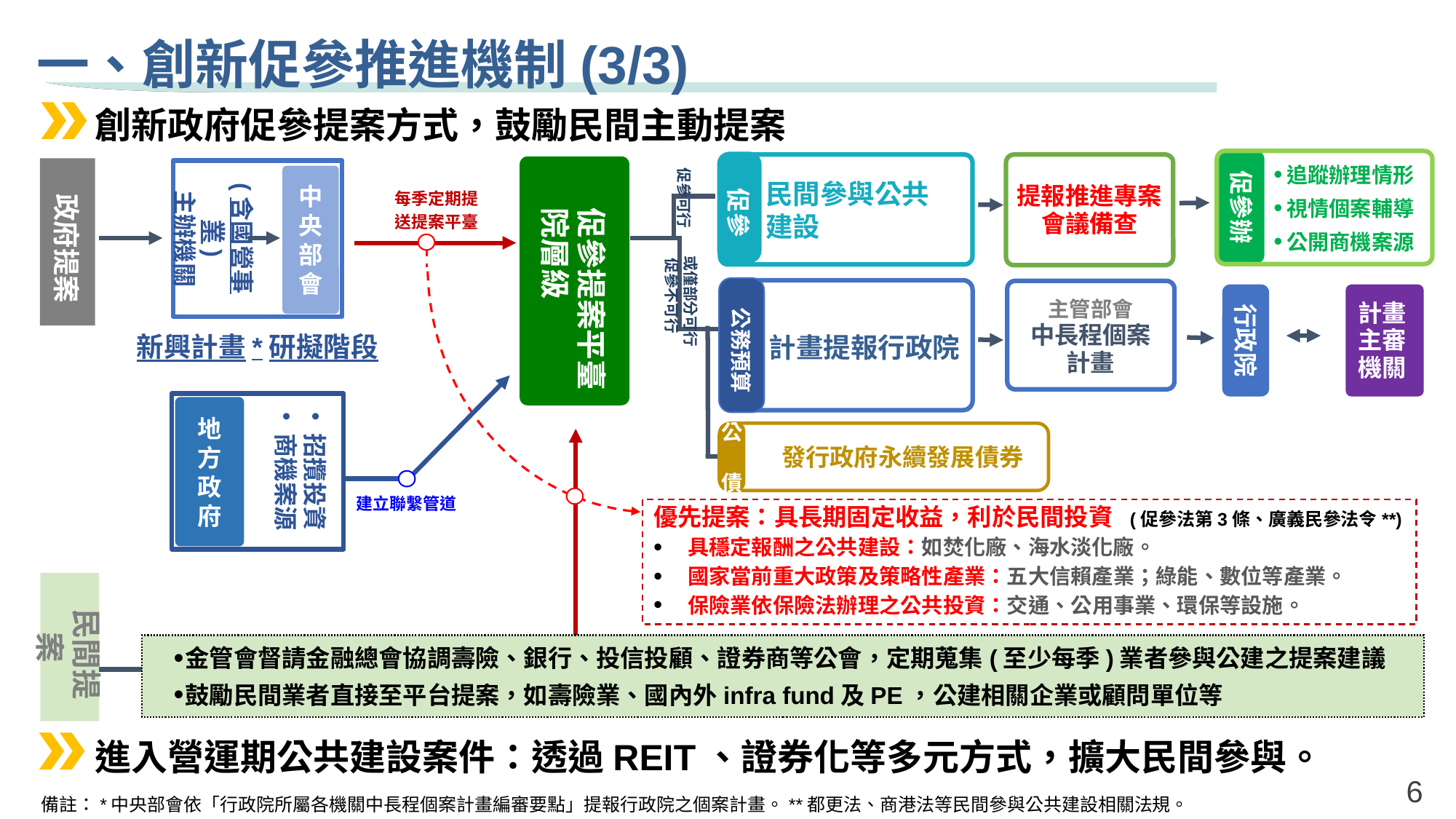

一、創新促參推進機制(3/3)

創新政府促參提案方式，鼓勵民間主動提案

追蹤辦理情形
視情個案輔導
公開商機案源

促參辦
促參
民間參與公共
建設
提報推進專案會議備查
   促參提案平臺
   院層級
促參可行

 政府提案

(含國營事業)
主辦機關
中
央
部
會
每季定期提送提案平臺

或僅部分可行
促參不可行
公務預算

計畫提報行政院
主管部會
中長程個案
計畫
行政院
計畫主審機關
新興計畫*研擬階段
招攬投資
商機案源

地
方
政
府
公　債
　　發行政府永續發展債券

建立聯繫管道

優先提案：具長期固定收益，利於民間投資  (促參法第3條、廣義民參法令**)
具穩定報酬之公共建設：如焚化廠、海水淡化廠。
國家當前重大政策及策略性產業：五大信賴產業；綠能、數位等產業。
保險業依保險法辦理之公共投資：交通、公用事業、環保等設施。
 民間提案
金管會督請金融總會協調壽險、銀行、投信投顧、證券商等公會，定期蒐集(至少每季)業者參與公建之提案建議
鼓勵民間業者直接至平台提案，如壽險業、國內外infra fund及PE，公建相關企業或顧問單位等
進入營運期公共建設案件：透過REIT、證券化等多元方式，擴大民間參與。

6
備註：*中央部會依「行政院所屬各機關中長程個案計畫編審要點」提報行政院之個案計畫。**都更法、商港法等民間參與公共建設相關法規。